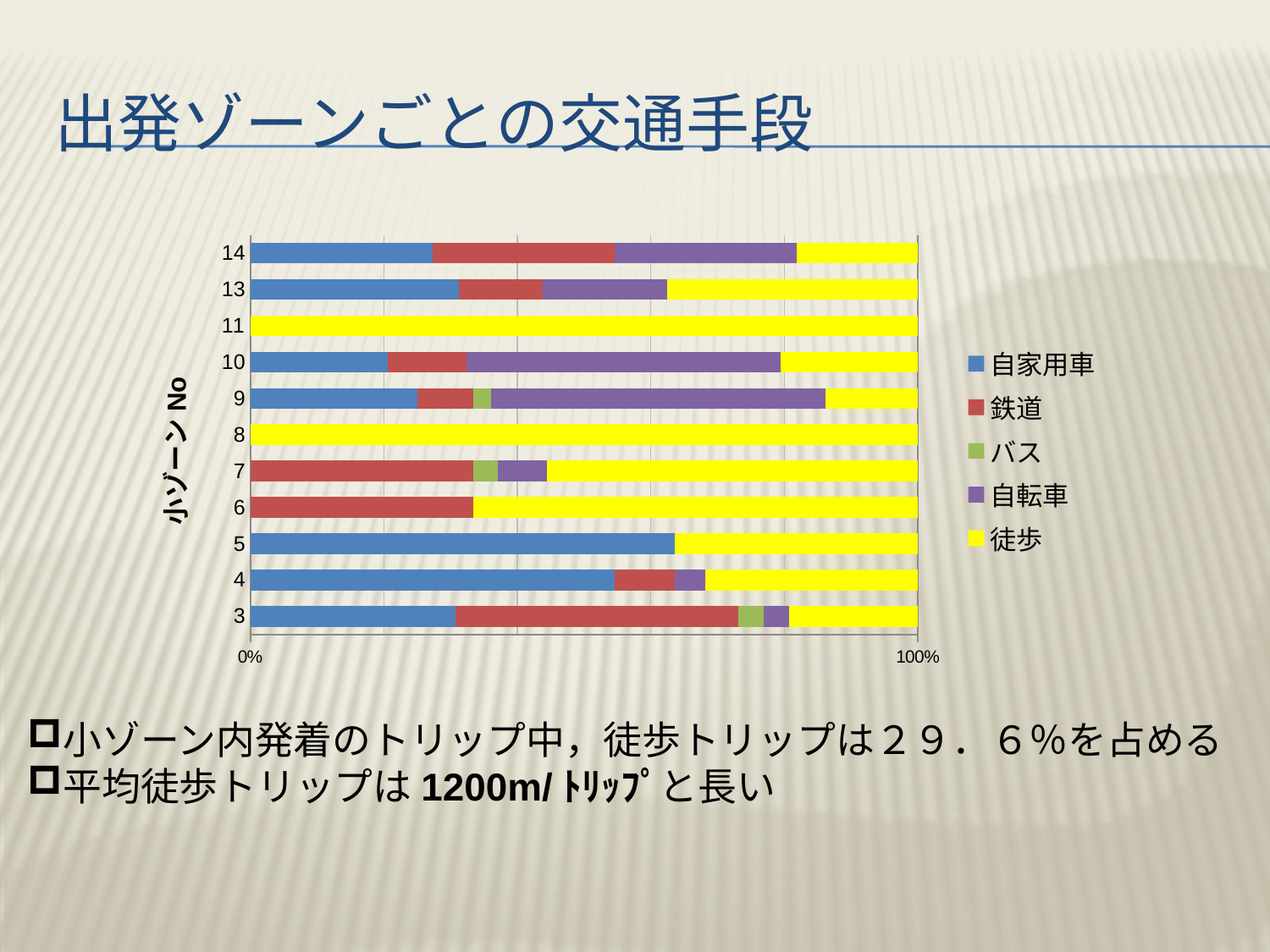

# 出発ゾーンごとの交通手段

### Chart

| Category | 自家用車 | 鉄道 | バス | 自転車 | 徒歩 |
|---|---|---|---|---|---|
| 3 | 8.0 | 11.0 | 1.0 | 1.0 | 5.0 |
| 4 | 12.0 | 2.0 | None | 1.0 | 7.0 |
| 5 | 7.0 | None | None | None | 4.0 |
| 6 | None | 1.0 | None | None | 2.0 |
| 7 | None | 9.0 | 1.0 | 2.0 | 15.0 |
| 8 | None | None | None | None | 2.0 |
| 9 | 9.0 | 3.0 | 1.0 | 18.0 | 5.0 |
| 10 | 7.0 | 4.0 | None | 16.0 | 7.0 |
| 11 | None | None | None | None | 1.0 |
| 13 | 5.0 | 2.0 | None | 3.0 | 6.0 |
| 14 | 3.0 | 3.0 | None | 3.0 | 2.0 |
小ゾーン内発着のトリップ中，徒歩トリップは２９．６％を占める
平均徒歩トリップは1200m/ﾄﾘｯﾌﾟと長い